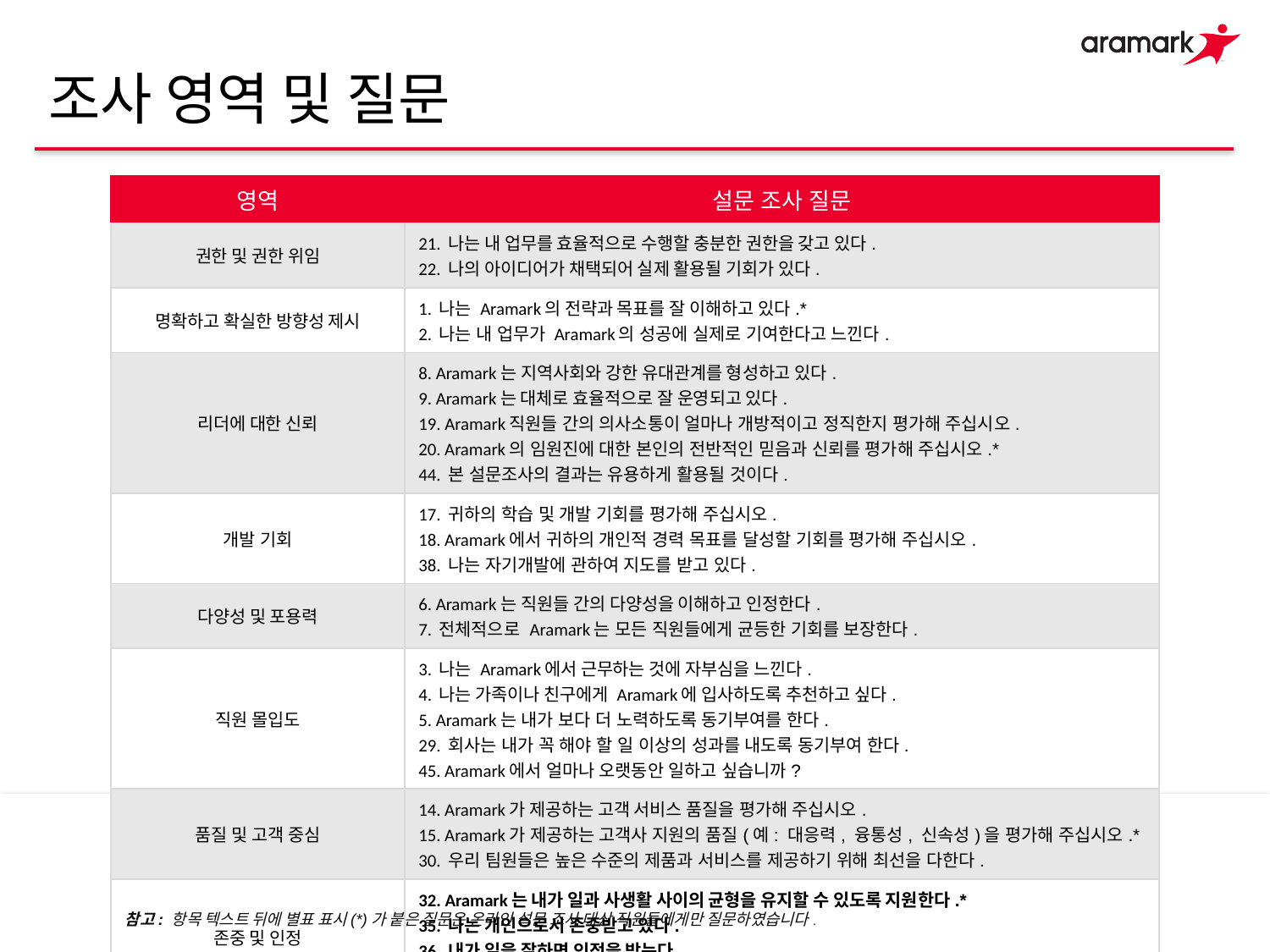

# 조사 영역 및 질문
| 영역 | 설문 조사 질문 |
| --- | --- |
| 권한 및 권한 위임 | 21. 나는 내 업무를 효율적으로 수행할 충분한 권한을 갖고 있다. 22. 나의 아이디어가 채택되어 실제 활용될 기회가 있다. |
| 명확하고 확실한 방향성 제시 | 1. 나는 Aramark의 전략과 목표를 잘 이해하고 있다.\* 2. 나는 내 업무가 Aramark의 성공에 실제로 기여한다고 느낀다. |
| 리더에 대한 신뢰 | 8. Aramark는 지역사회와 강한 유대관계를 형성하고 있다. 9. Aramark는 대체로 효율적으로 잘 운영되고 있다. 19. Aramark직원들 간의 의사소통이 얼마나 개방적이고 정직한지 평가해 주십시오. 20. Aramark의 임원진에 대한 본인의 전반적인 믿음과 신뢰를 평가해 주십시오.\* 44. 본 설문조사의 결과는 유용하게 활용될 것이다. |
| 개발 기회 | 17. 귀하의 학습 및 개발 기회를 평가해 주십시오. 18. Aramark에서 귀하의 개인적 경력 목표를 달성할 기회를 평가해 주십시오. 38. 나는 자기개발에 관하여 지도를 받고 있다. |
| 다양성 및 포용력 | 6. Aramark는 직원들 간의 다양성을 이해하고 인정한다. 7. 전체적으로 Aramark는 모든 직원들에게 균등한 기회를 보장한다. |
| 직원 몰입도 | 3. 나는 Aramark에서 근무하는 것에 자부심을 느낀다. 4. 나는 가족이나 친구에게 Aramark에 입사하도록 추천하고 싶다. 5. Aramark는 내가 보다 더 노력하도록 동기부여를 한다. 29. 회사는 내가 꼭 해야 할 일 이상의 성과를 내도록 동기부여 한다. 45. Aramark에서 얼마나 오랫동안 일하고 싶습니까? |
| 품질 및 고객 중심 | 14. Aramark가 제공하는 고객 서비스 품질을 평가해 주십시오. 15. Aramark가 제공하는 고객사 지원의 품질(예: 대응력, 융통성, 신속성)을 평가해 주십시오.\* 30. 우리 팀원들은 높은 수준의 제품과 서비스를 제공하기 위해 최선을 다한다. |
| 존중 및 인정 | 32. Aramark는 내가 일과 사생활 사이의 균형을 유지할 수 있도록 지원한다.\* 35. 나는 개인으로서 존중받고 있다. 36. 내가 일을 잘하면 인정을 받는다. 37. 나는 업무상 기여한 바에 대하여 인정받고 있다고 느낀다. |
참고: 항목 텍스트 뒤에 별표 표시(*)가 붙은 질문은 온라인 설문 조사 대상 직원들에게만 질문하였습니다.